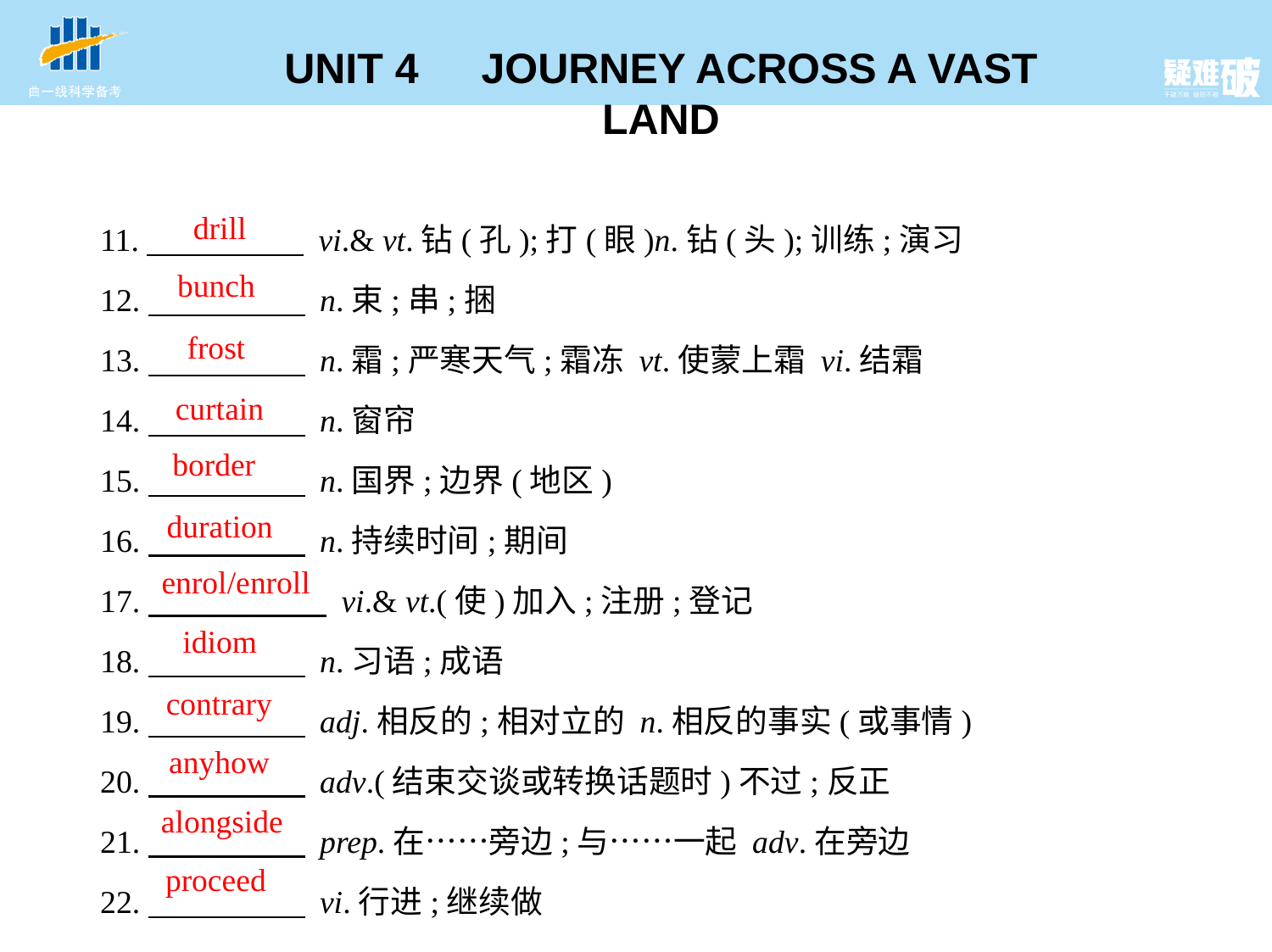

11.　　　　     vi.& vt.钻(孔);打(眼)n.钻(头);训练;演习
12.　　　　     n.束;串;捆
13.　　　　     n.霜;严寒天气;霜冻 vt.使蒙上霜 vi.结霜
14.　　　　     n.窗帘
15.　　　　     n.国界;边界(地区)
16.　　　　     n.持续时间;期间
17.　　　　        vi.& vt.(使)加入;注册;登记
18.　　　　     n.习语;成语
19.　　　　     adj.相反的;相对立的 n.相反的事实(或事情)
20.　　　　     adv.(结束交谈或转换话题时)不过;反正
21.　　　　     prep.在……旁边;与……一起 adv.在旁边
22.　　　　     vi.行进;继续做
drill
bunch
frost
curtain
border
duration
enrol/enroll
idiom
contrary
anyhow
alongside
proceed